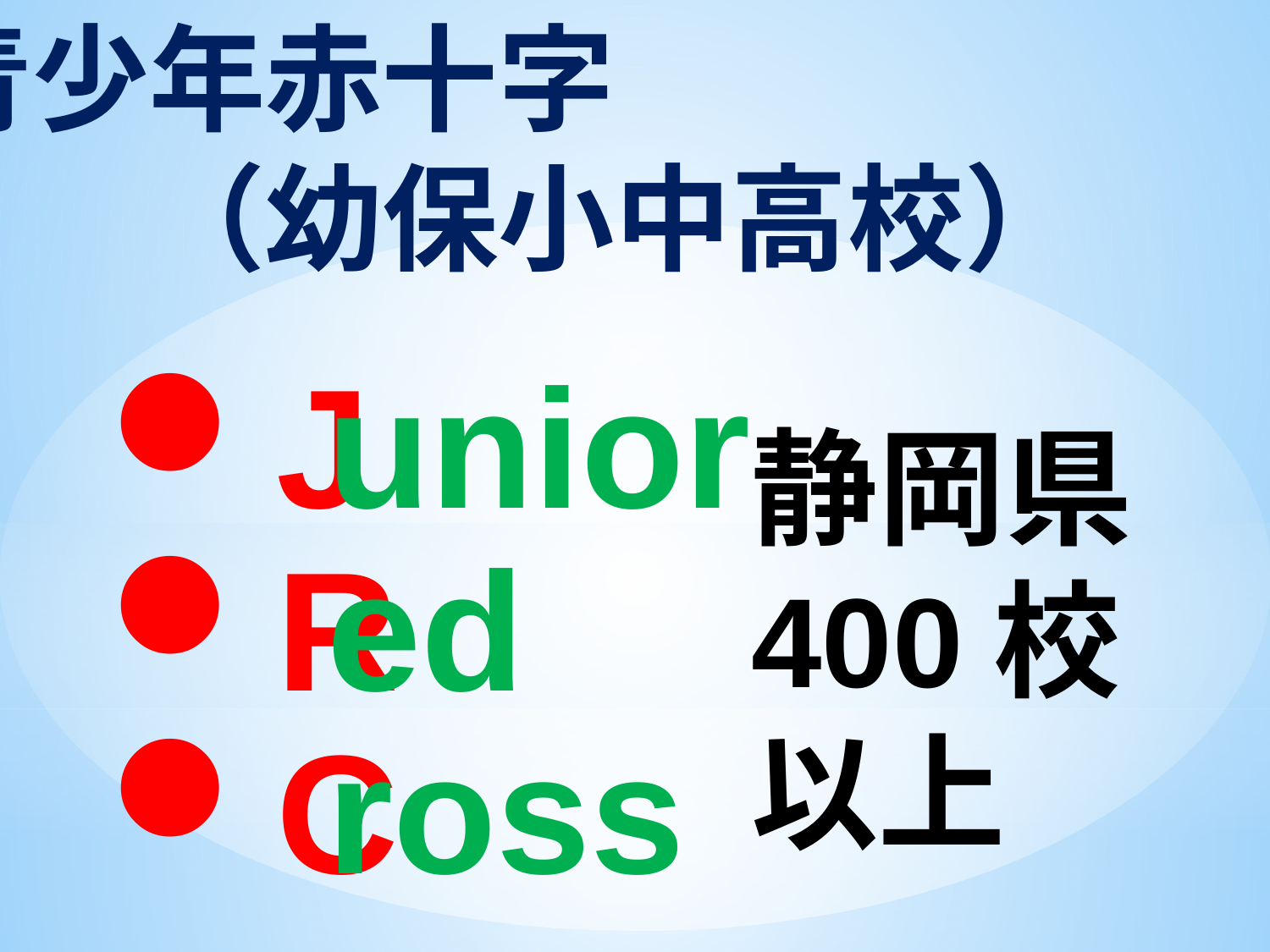

青少年赤十字　　　　　　（幼保小中高校）
J
R
C
unior
ed
ross
静岡県
400校
以上